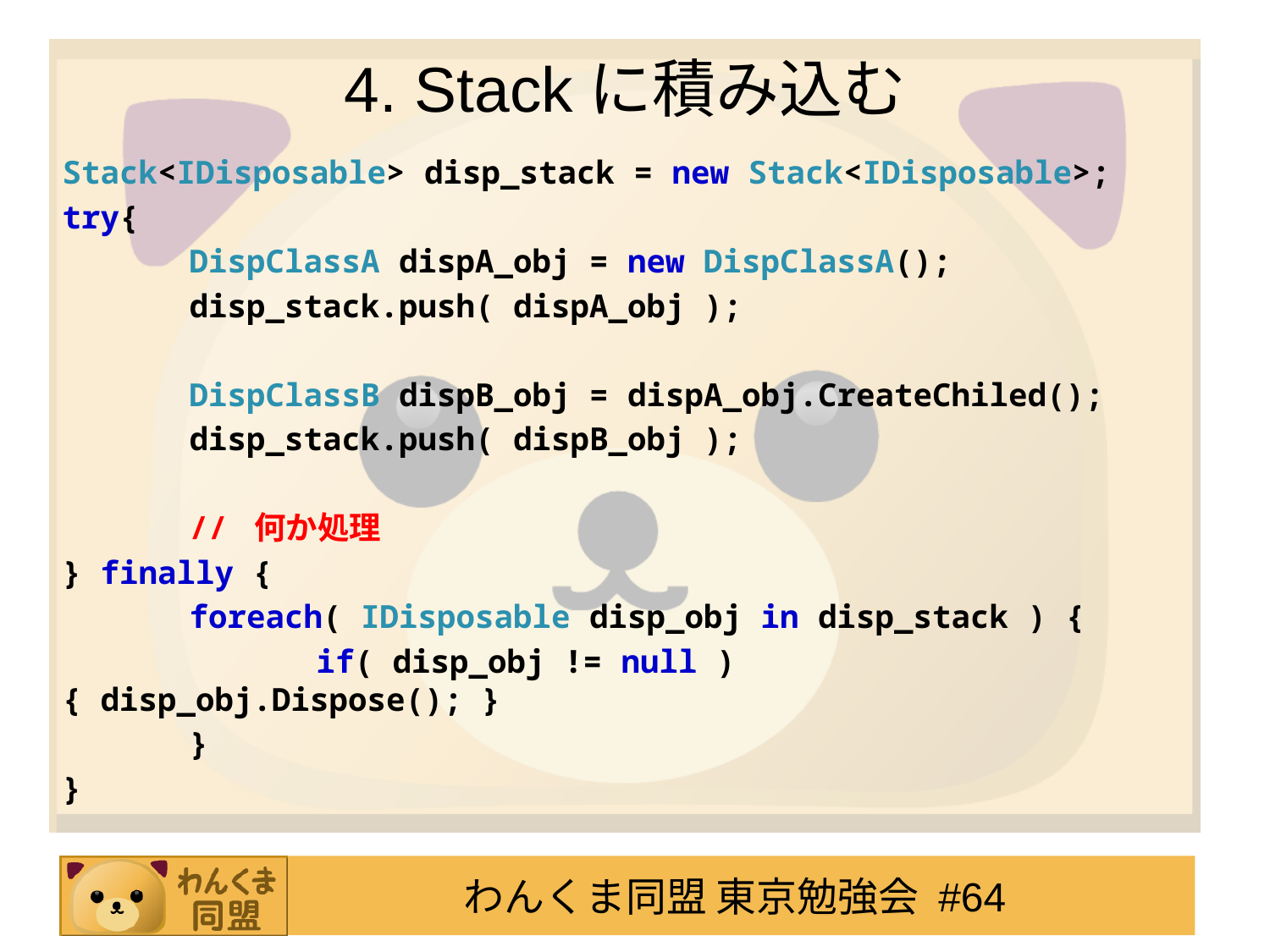

# 4. Stackに積み込む
Stack<IDisposable> disp_stack = new Stack<IDisposable>;
try{
	DispClassA dispA_obj = new DispClassA();
	disp_stack.push( dispA_obj );

	DispClassB dispB_obj = dispA_obj.CreateChiled();
	disp_stack.push( dispB_obj );

	// 何か処理
} finally {
	foreach( IDisposable disp_obj in disp_stack ) {
		if( disp_obj != null ) { disp_obj.Dispose(); }
	}
}